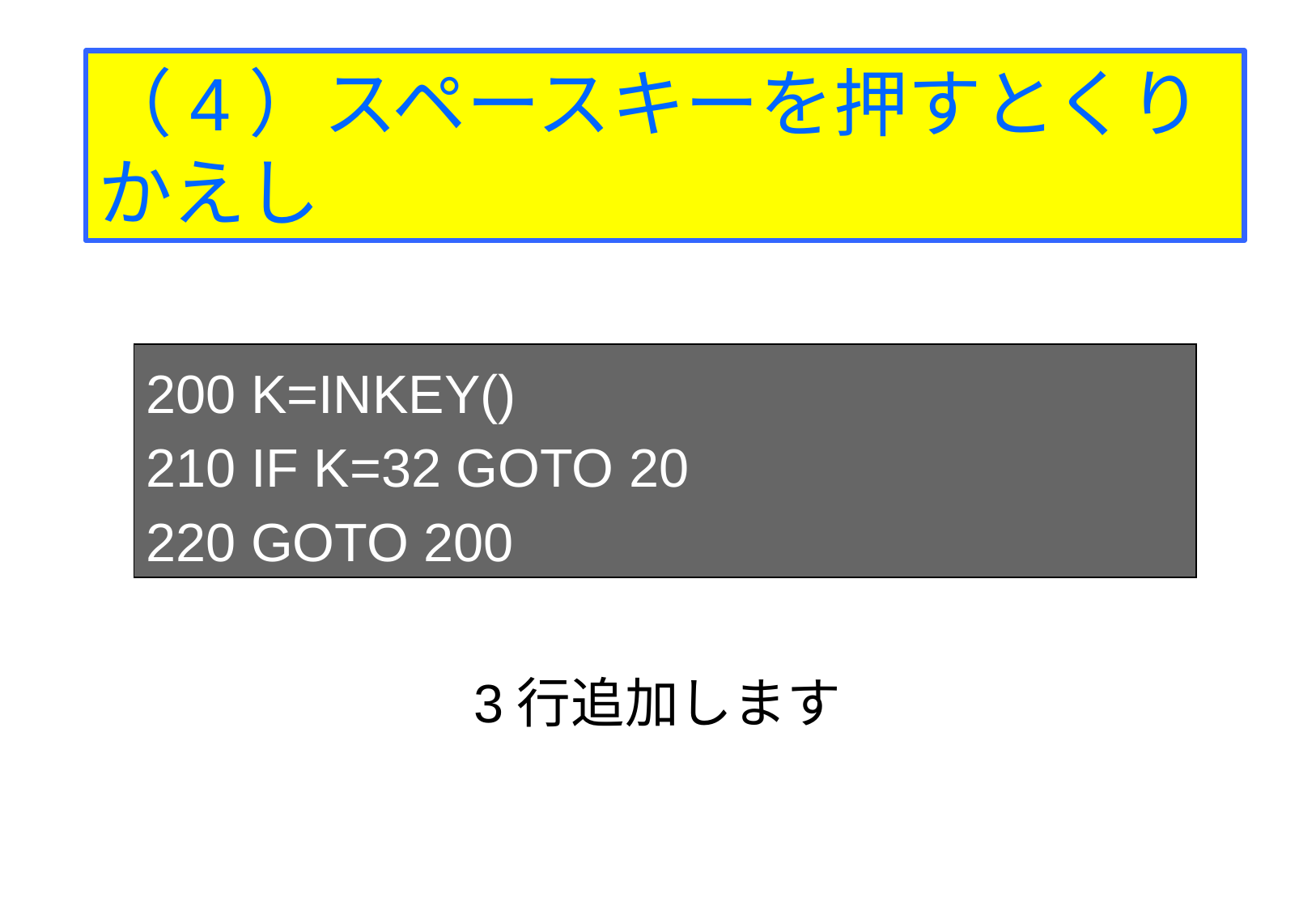

（4）スペースキーを押すとくりかえし
200 K=INKEY()
210 IF K=32 GOTO 20
220 GOTO 200
3行追加します